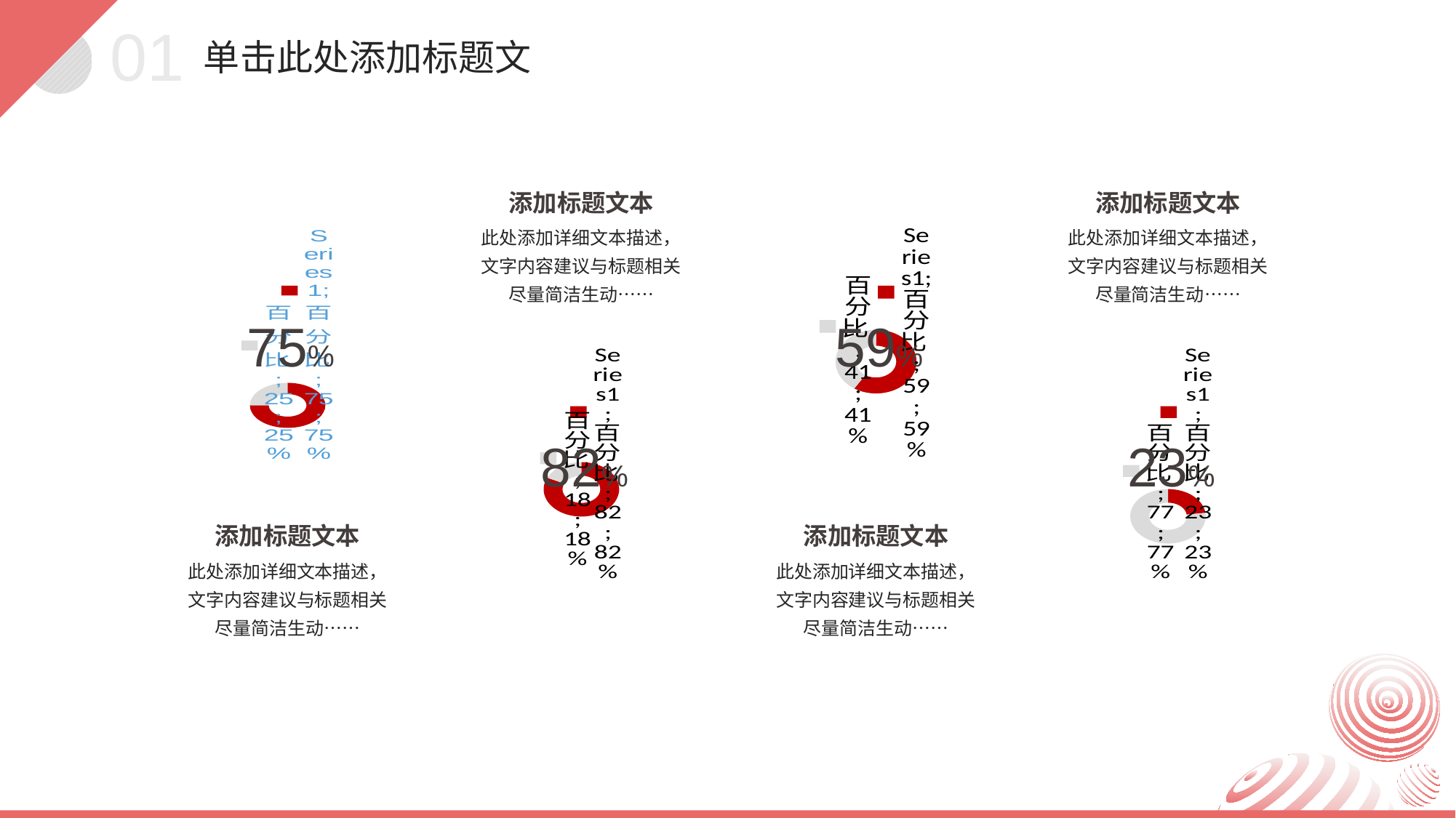

01
单击此处添加标题文
添加标题文本
添加标题文本
此处添加详细文本描述，文字内容建议与标题相关尽量简洁生动……
此处添加详细文本描述，文字内容建议与标题相关尽量简洁生动……

### Chart

| Category | 百分比 |
|---|---|

### Chart

| Category | 百分比 |
|---|---|
75%
59%

### Chart

| Category | 百分比 |
|---|---|

### Chart

| Category | 百分比 |
|---|---|
82%
23%
添加标题文本
添加标题文本
此处添加详细文本描述，文字内容建议与标题相关尽量简洁生动……
此处添加详细文本描述，文字内容建议与标题相关尽量简洁生动……